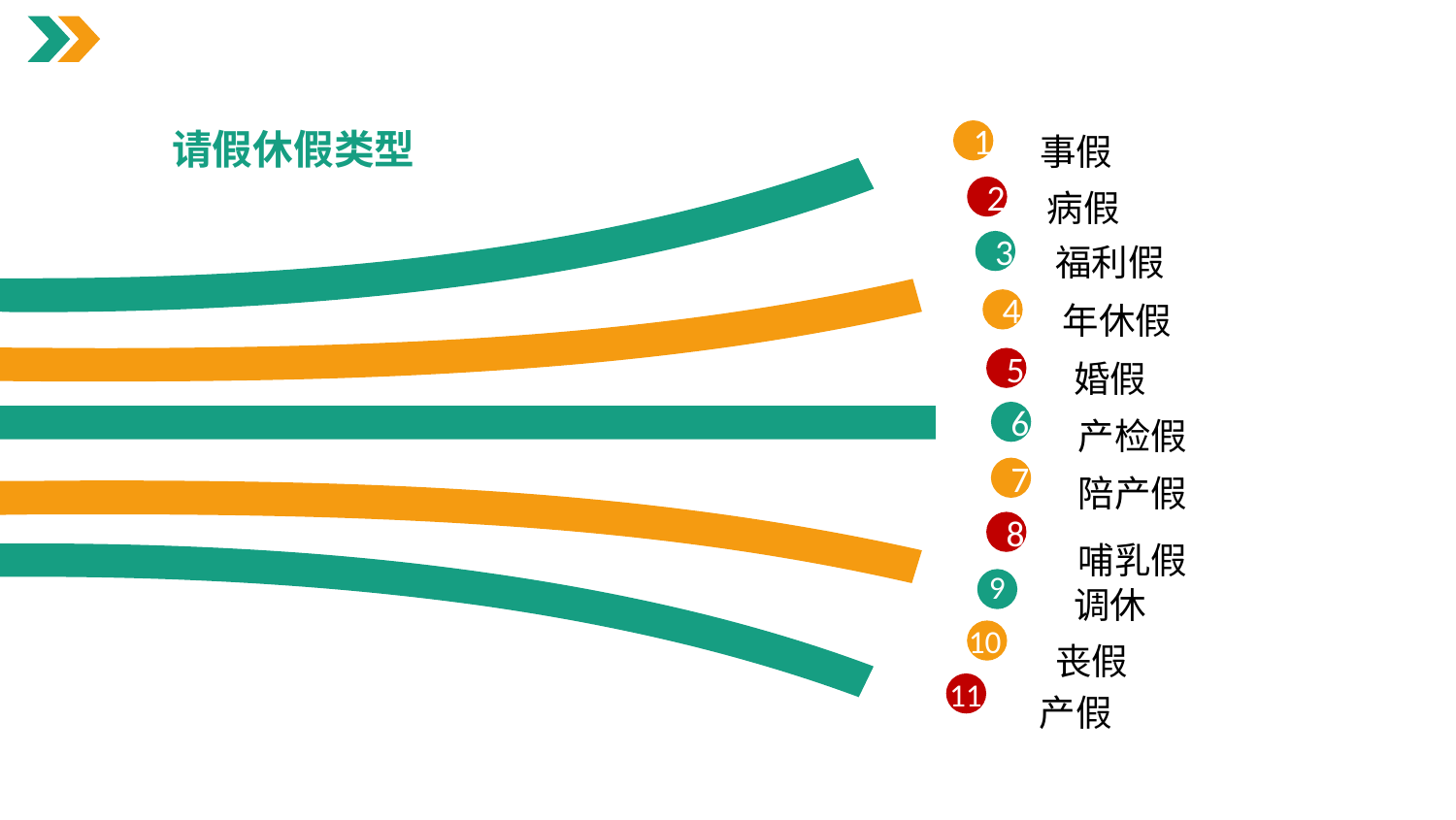

事假
请假休假类型
1
病假

2

福利假
3
年休假

4
婚假
5
产检假
6

陪产假
7

哺乳假
8

调休
9

丧假
10

产假
11